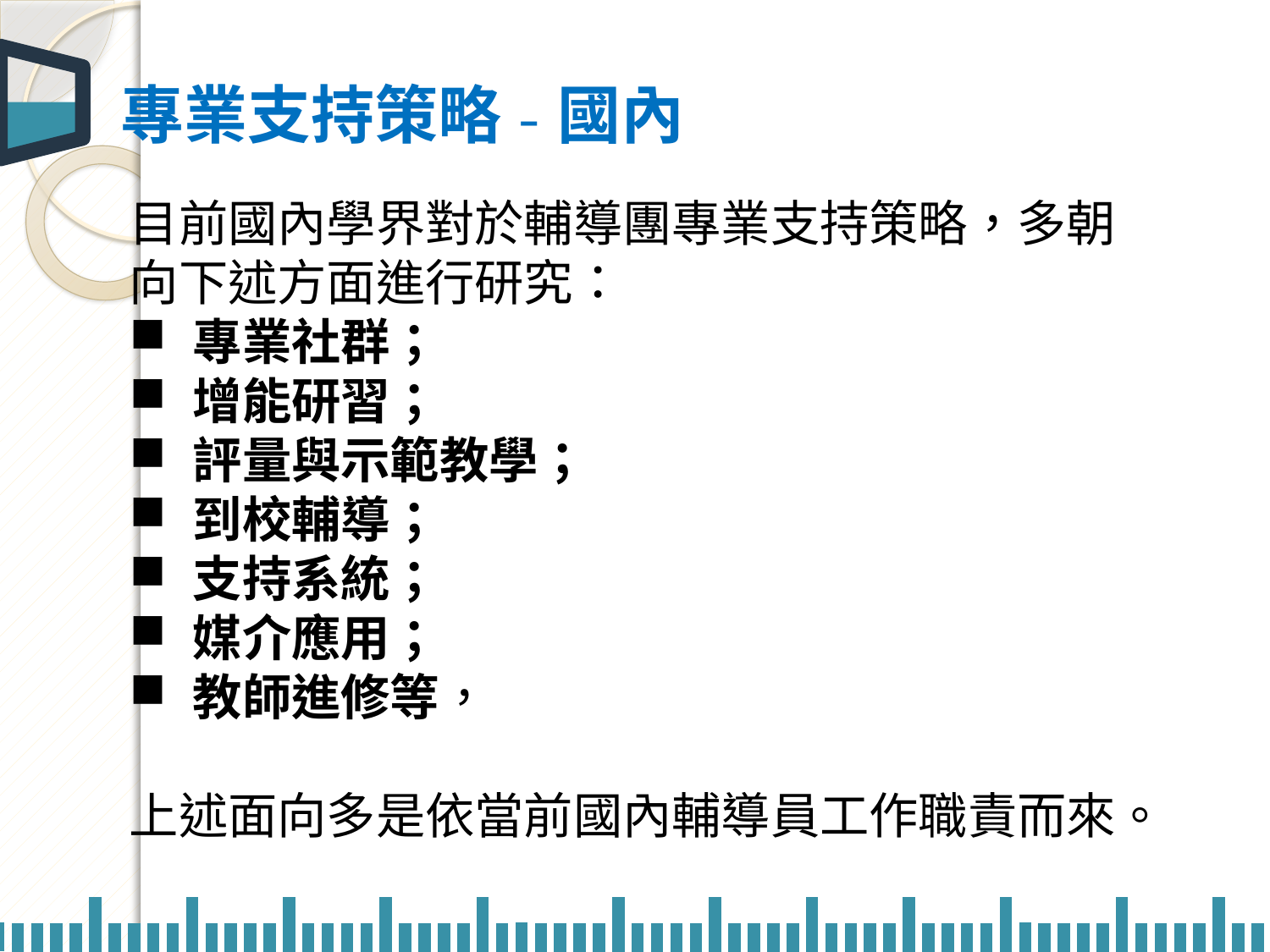

專業支持策略-國內
目前國內學界對於輔導團專業支持策略，多朝向下述方面進行研究：
專業社群；
增能研習；
評量與示範教學；
到校輔導；
支持系統；
媒介應用；
教師進修等，

上述面向多是依當前國內輔導員工作職責而來。